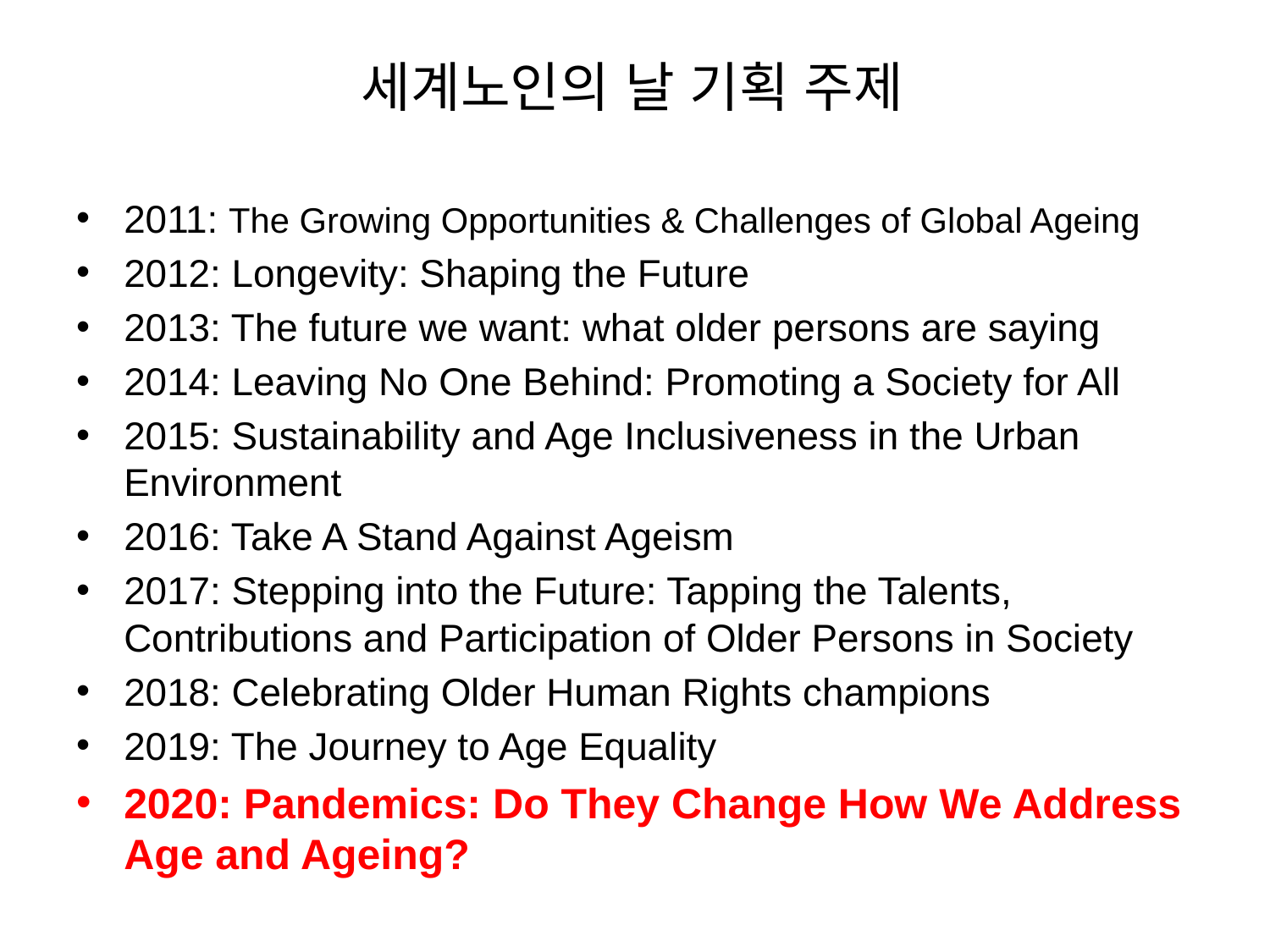

# 세계노인의 날 기획 주제
2011: The Growing Opportunities & Challenges of Global Ageing
2012: Longevity: Shaping the Future
2013: The future we want: what older persons are saying
2014: Leaving No One Behind: Promoting a Society for All
2015: Sustainability and Age Inclusiveness in the Urban Environment
2016: Take A Stand Against Ageism
2017: Stepping into the Future: Tapping the Talents, Contributions and Participation of Older Persons in Society
2018: Celebrating Older Human Rights champions
2019: The Journey to Age Equality
2020: Pandemics: Do They Change How We Address Age and Ageing?